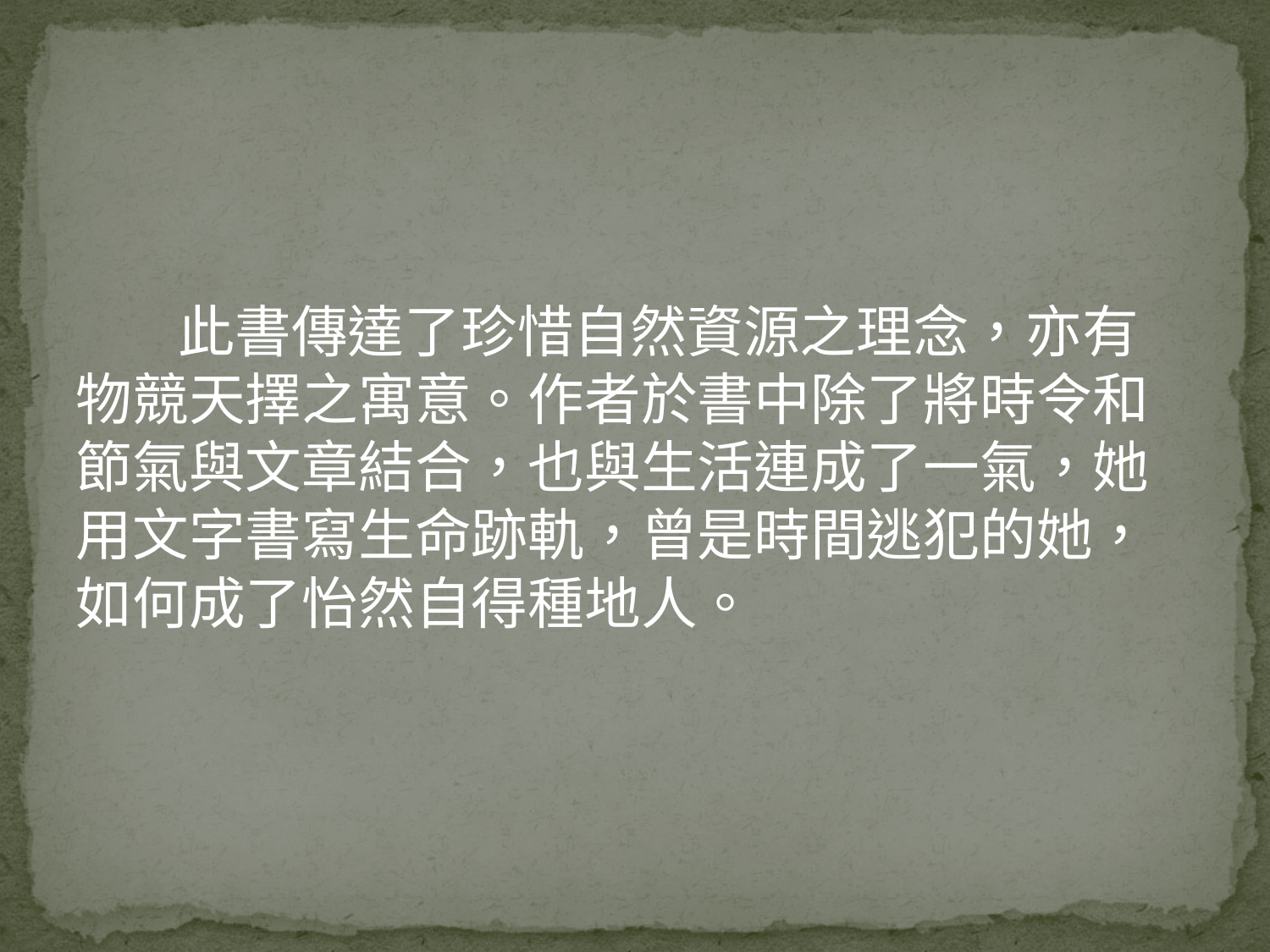

#

       此書傳達了珍惜自然資源之理念，亦有物競天擇之寓意。作者於書中除了將時令和節氣與文章結合，也與生活連成了一氣，她用文字書寫生命跡軌，曾是時間逃犯的她，如何成了怡然自得種地人。